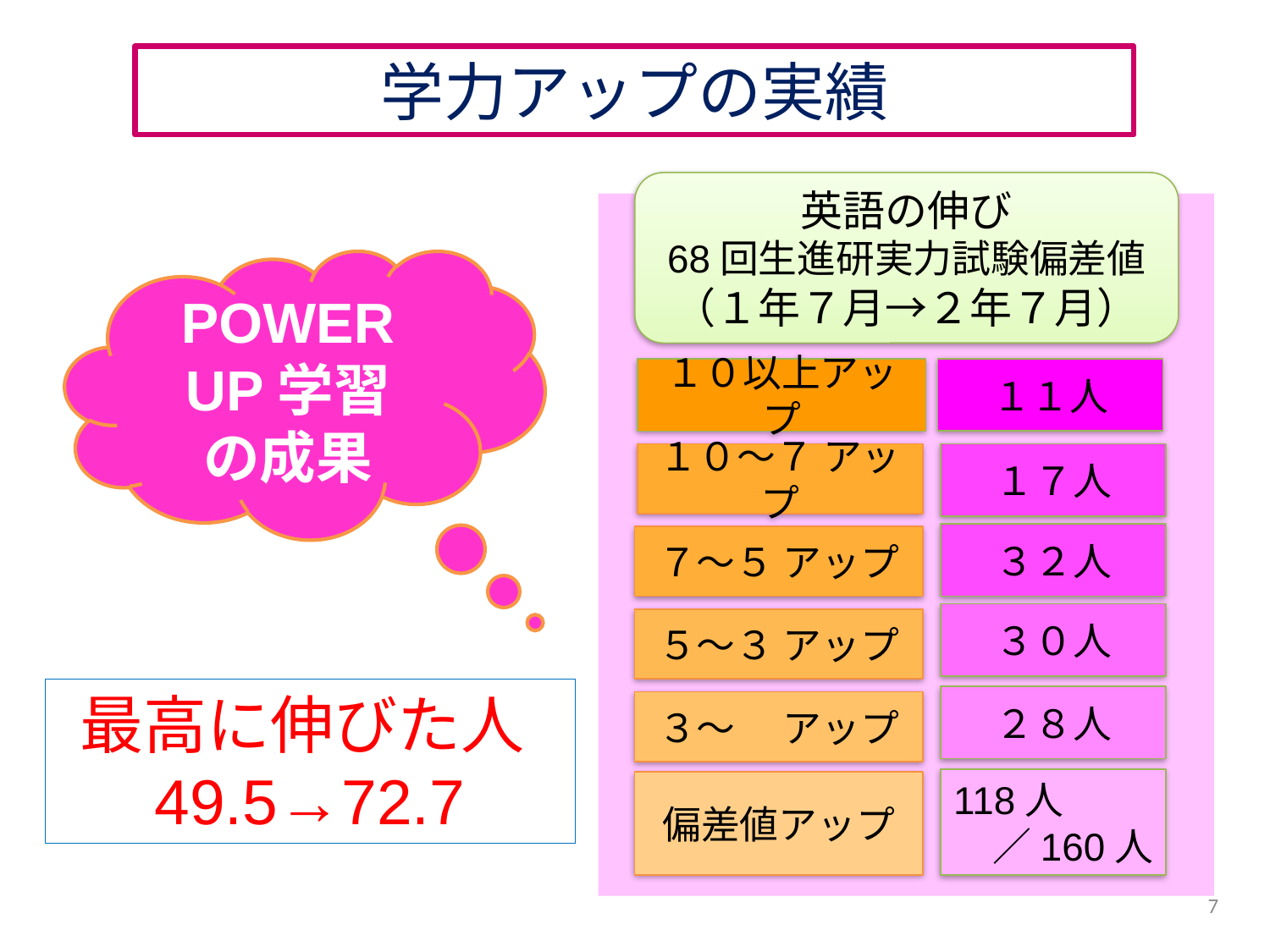

学力アップの実績
英語の伸び
68回生進研実力試験偏差値
（１年７月→２年７月）

１０以上アップ
１０～７ アップ
７～５ アップ
５～３ アップ
３～　 アップ
偏差値アップ
１１人
１７人
３２人
３０人
２８人
118人
／160人
|  |
| --- |
POWER UP学習
の成果
最高に伸びた人49.5→72.7
7